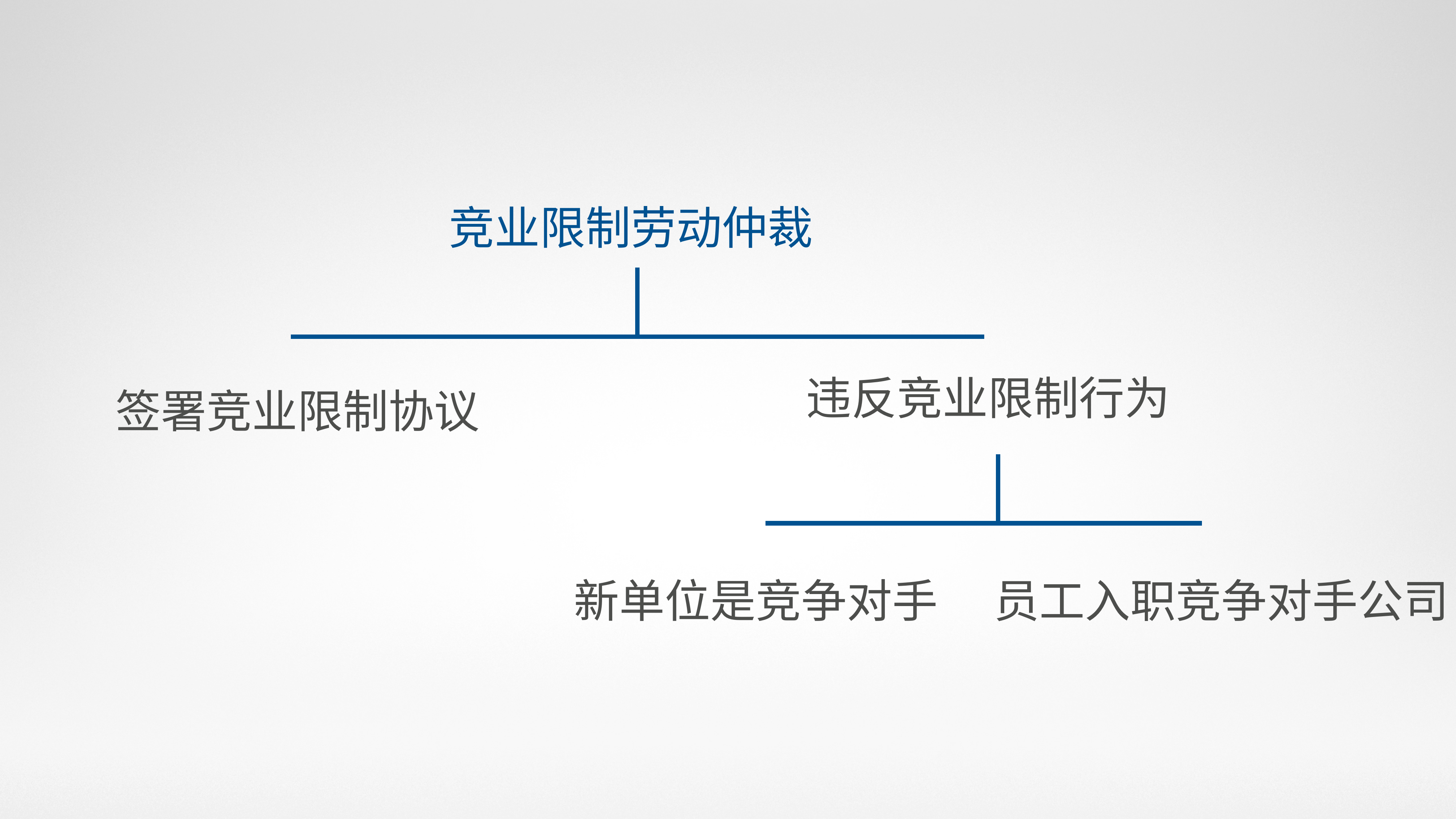

竞业限制劳动仲裁

违反竞业限制行为
签署竞业限制协议

新单位是竞争对手
员工入职竞争对手公司